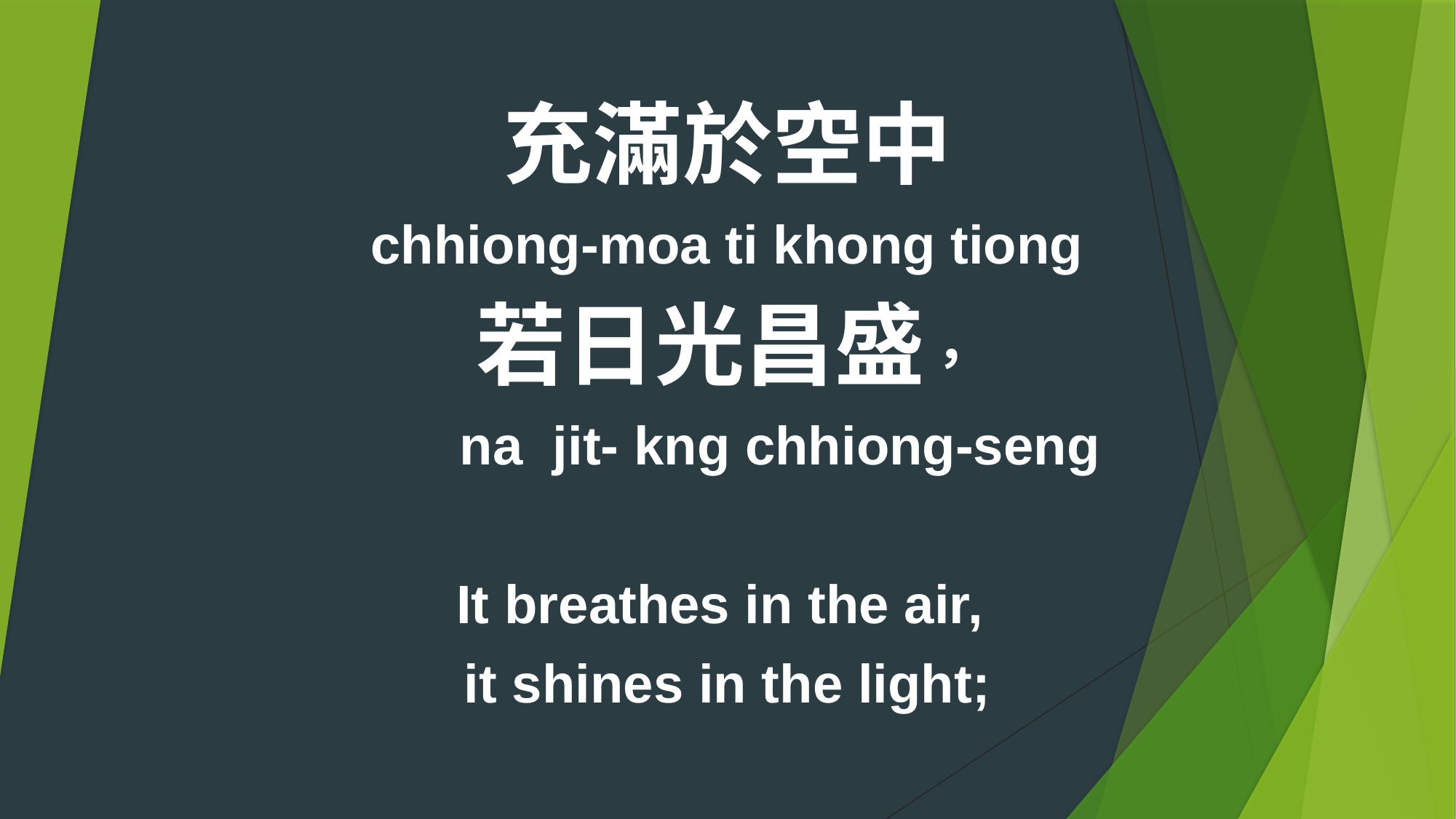

充滿於空中
chhiong-moa ti khong tiong
若日光昌盛，
       na  jit- kng chhiong-seng

It breathes in the air,
it shines in the light;